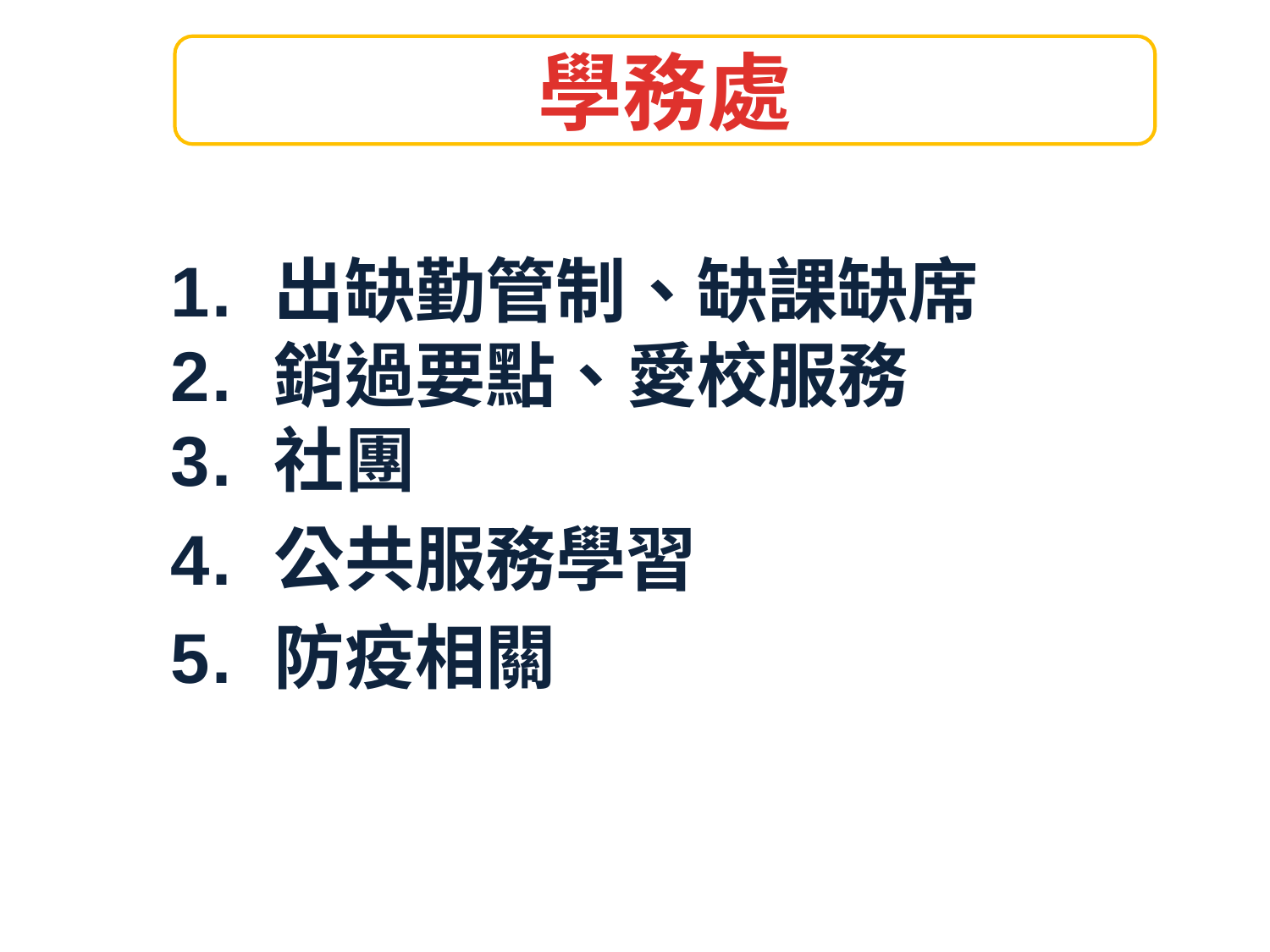

學務處
出缺勤管制、缺課缺席
銷過要點、愛校服務
社團
公共服務學習
防疫相關